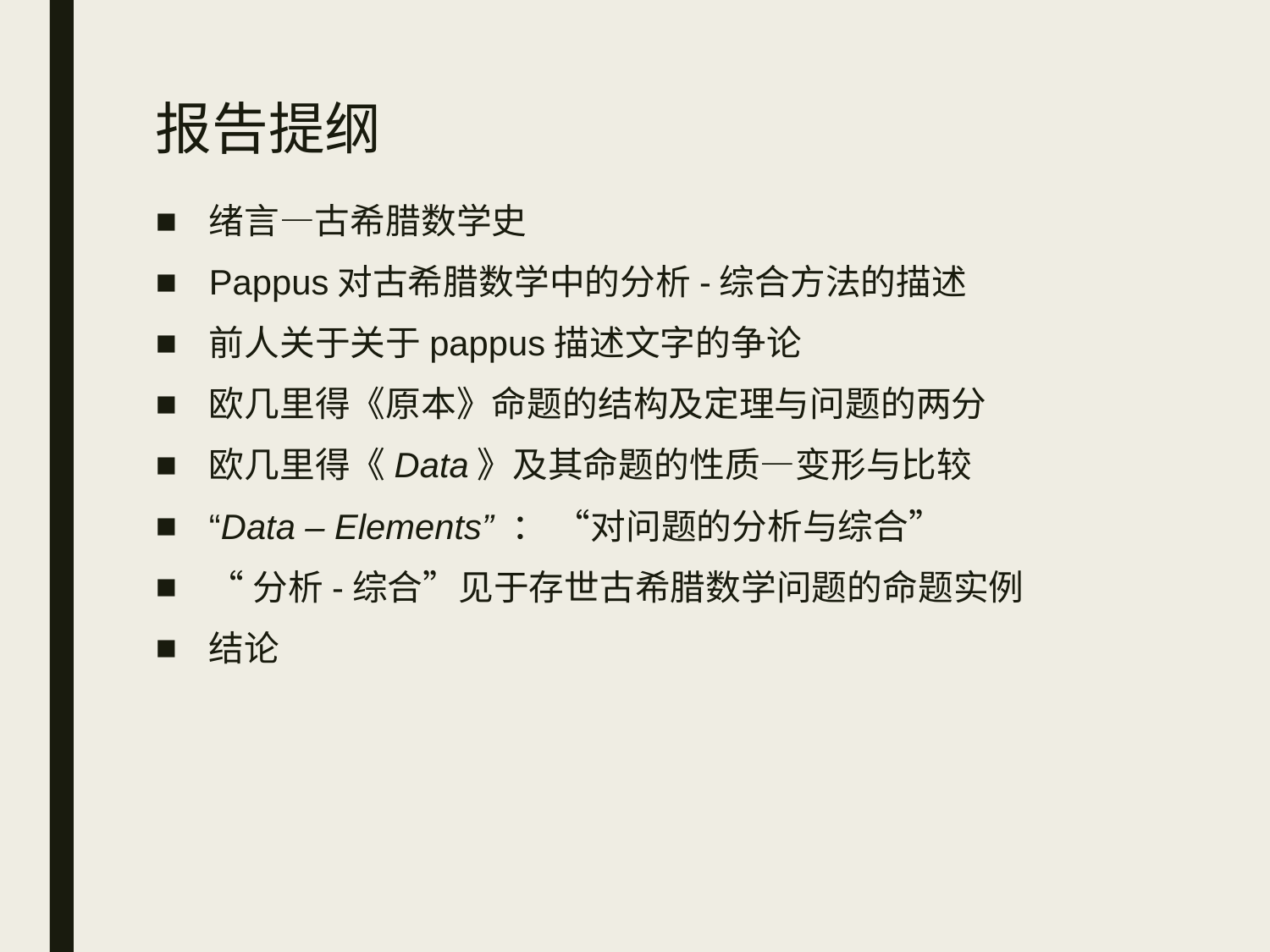

# 报告提纲
绪言—古希腊数学史
Pappus对古希腊数学中的分析-综合方法的描述
前人关于关于pappus描述文字的争论
欧几里得《原本》命题的结构及定理与问题的两分
欧几里得《Data》及其命题的性质—变形与比较
“Data – Elements” ： “对问题的分析与综合”
“分析-综合”见于存世古希腊数学问题的命题实例
结论